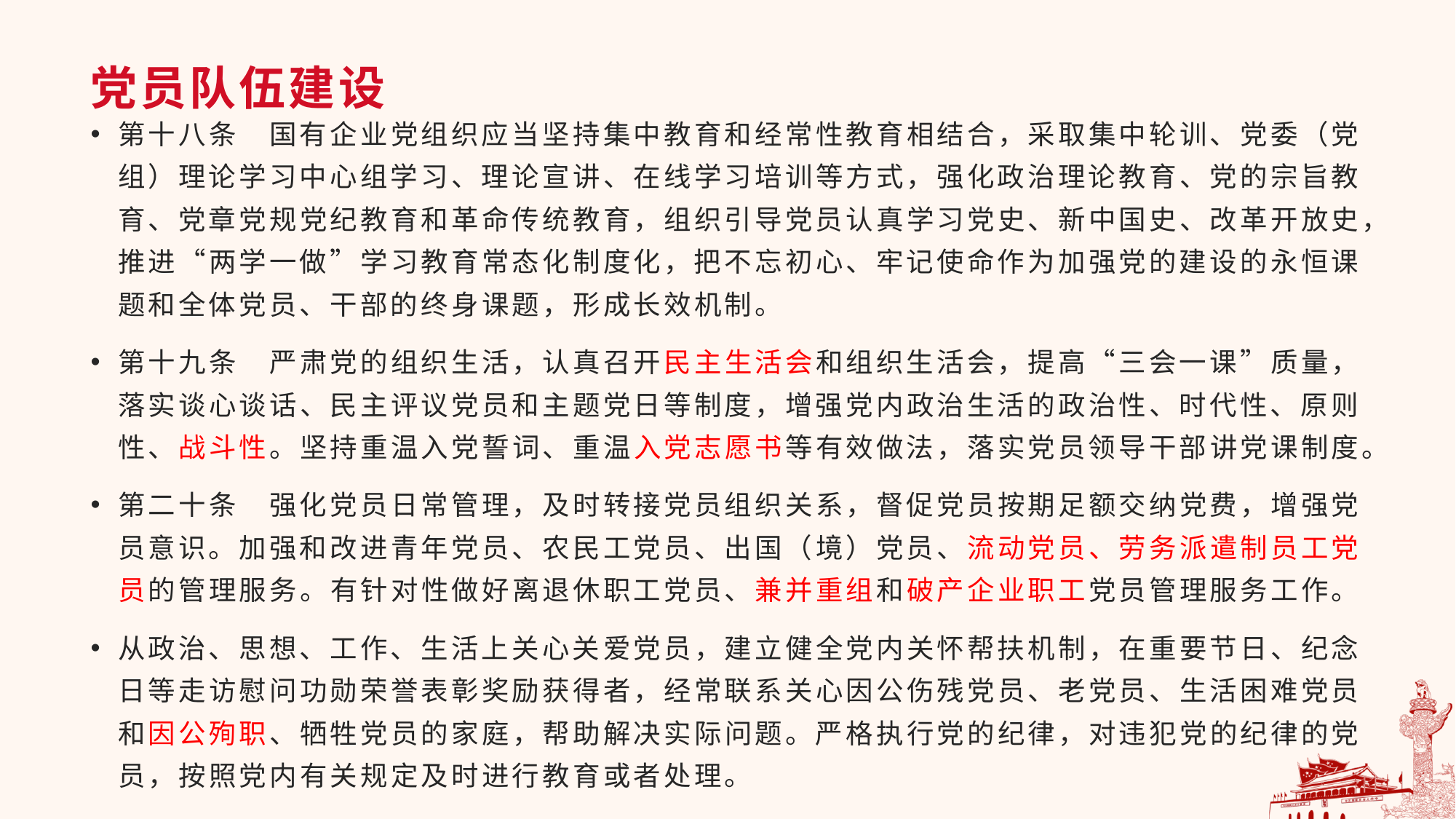

# 党员队伍建设
第十八条　国有企业党组织应当坚持集中教育和经常性教育相结合，采取集中轮训、党委（党组）理论学习中心组学习、理论宣讲、在线学习培训等方式，强化政治理论教育、党的宗旨教育、党章党规党纪教育和革命传统教育，组织引导党员认真学习党史、新中国史、改革开放史，推进“两学一做”学习教育常态化制度化，把不忘初心、牢记使命作为加强党的建设的永恒课题和全体党员、干部的终身课题，形成长效机制。
第十九条　严肃党的组织生活，认真召开民主生活会和组织生活会，提高“三会一课”质量，落实谈心谈话、民主评议党员和主题党日等制度，增强党内政治生活的政治性、时代性、原则性、战斗性。坚持重温入党誓词、重温入党志愿书等有效做法，落实党员领导干部讲党课制度。
第二十条　强化党员日常管理，及时转接党员组织关系，督促党员按期足额交纳党费，增强党员意识。加强和改进青年党员、农民工党员、出国（境）党员、流动党员、劳务派遣制员工党员的管理服务。有针对性做好离退休职工党员、兼并重组和破产企业职工党员管理服务工作。
从政治、思想、工作、生活上关心关爱党员，建立健全党内关怀帮扶机制，在重要节日、纪念日等走访慰问功勋荣誉表彰奖励获得者，经常联系关心因公伤残党员、老党员、生活困难党员和因公殉职、牺牲党员的家庭，帮助解决实际问题。严格执行党的纪律，对违犯党的纪律的党员，按照党内有关规定及时进行教育或者处理。